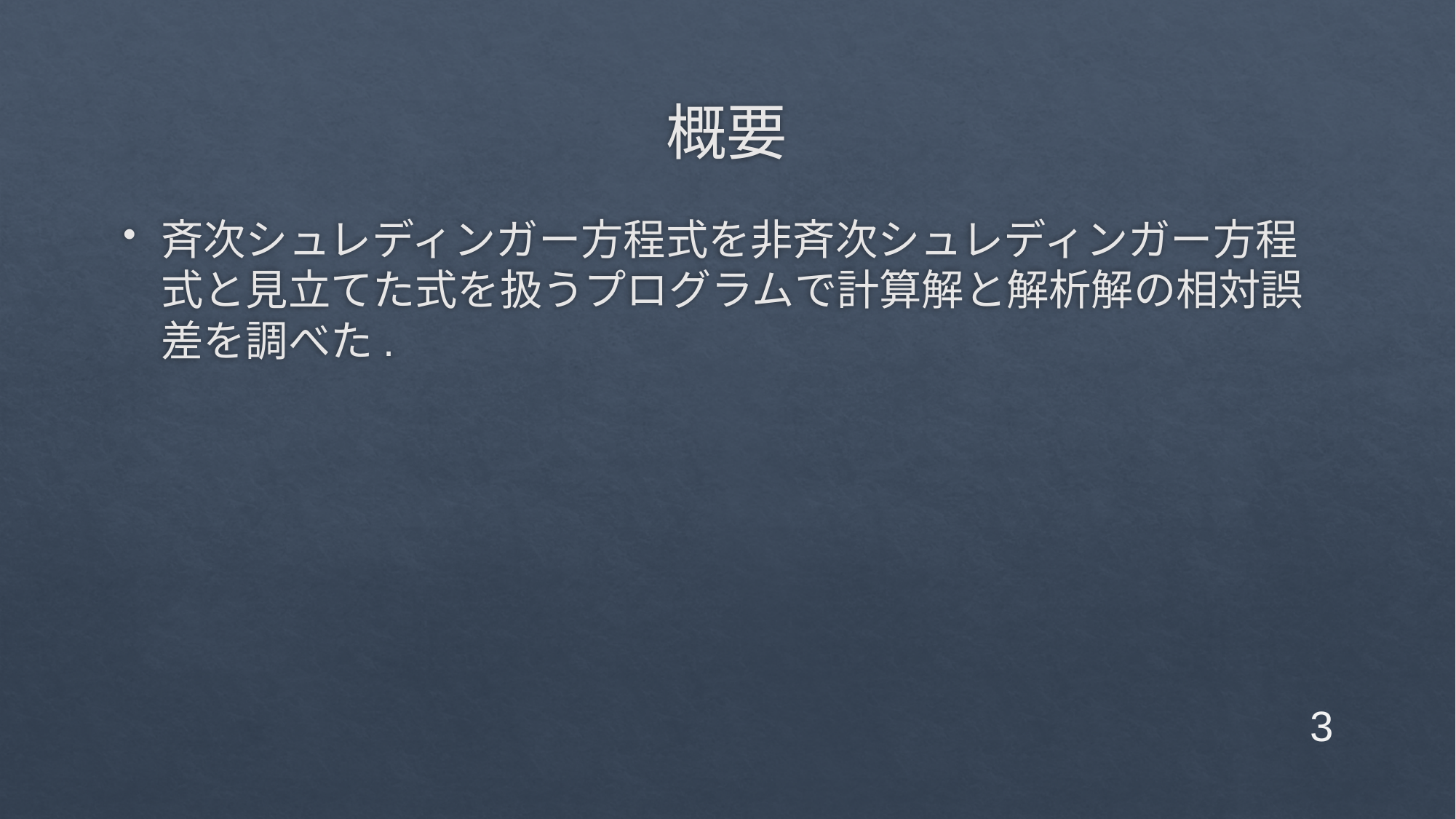

# 概要
斉次シュレディンガー方程式を非斉次シュレディンガー方程式と見立てた式を扱うプログラムで計算解と解析解の相対誤差を調べた.
3